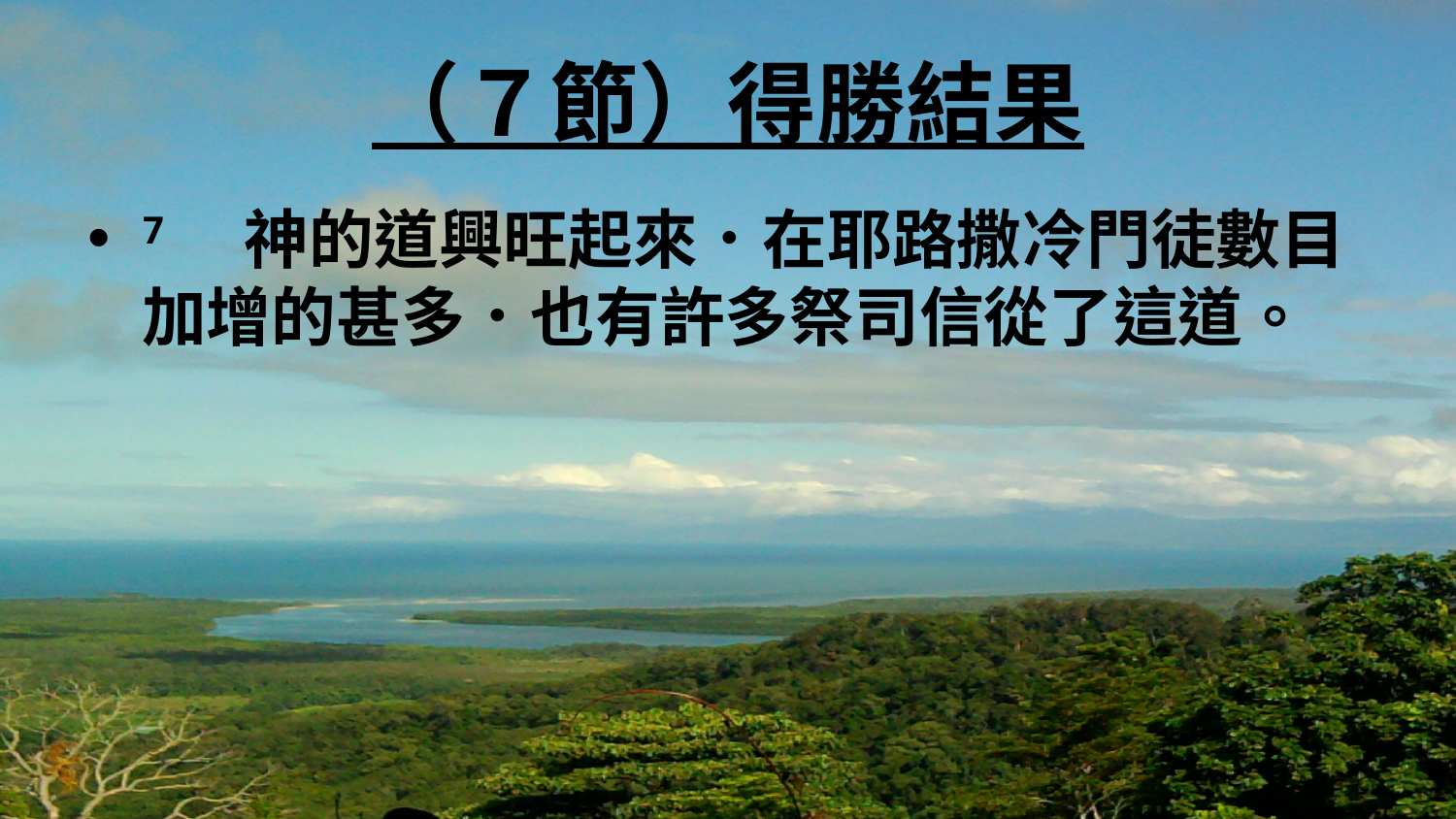

# （７節）得勝結果
7　神的道興旺起來．在耶路撒冷門徒數目加增的甚多．也有許多祭司信從了這道。